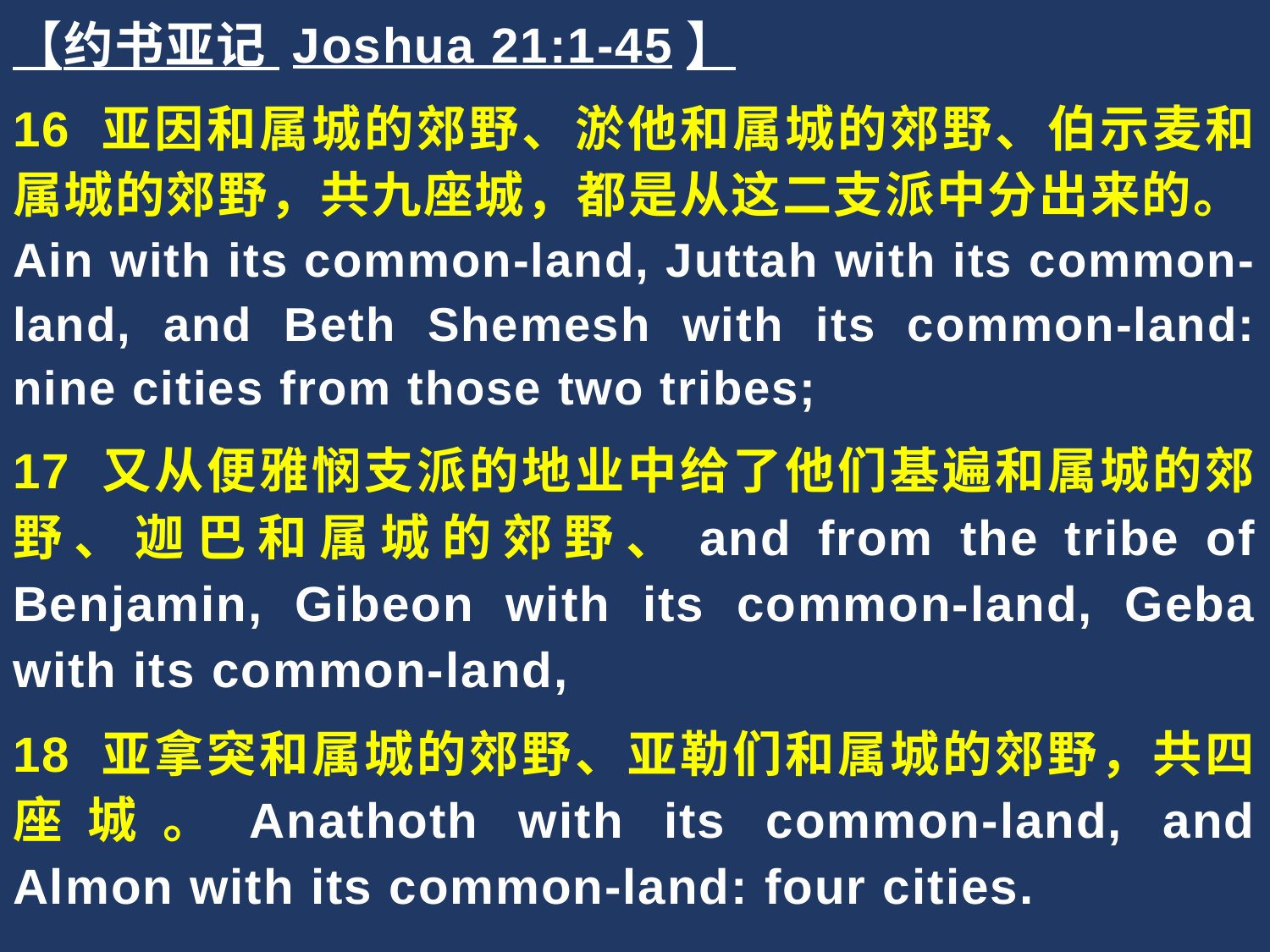

【约书亚记 Joshua 21:1-45】
16 亚因和属城的郊野、淤他和属城的郊野、伯示麦和属城的郊野，共九座城，都是从这二支派中分出来的。Ain with its common-land, Juttah with its common-land, and Beth Shemesh with its common-land: nine cities from those two tribes;
17 又从便雅悯支派的地业中给了他们基遍和属城的郊野、迦巴和属城的郊野、and from the tribe of Benjamin, Gibeon with its common-land, Geba with its common-land,
18 亚拿突和属城的郊野、亚勒们和属城的郊野，共四座城。Anathoth with its common-land, and Almon with its common-land: four cities.